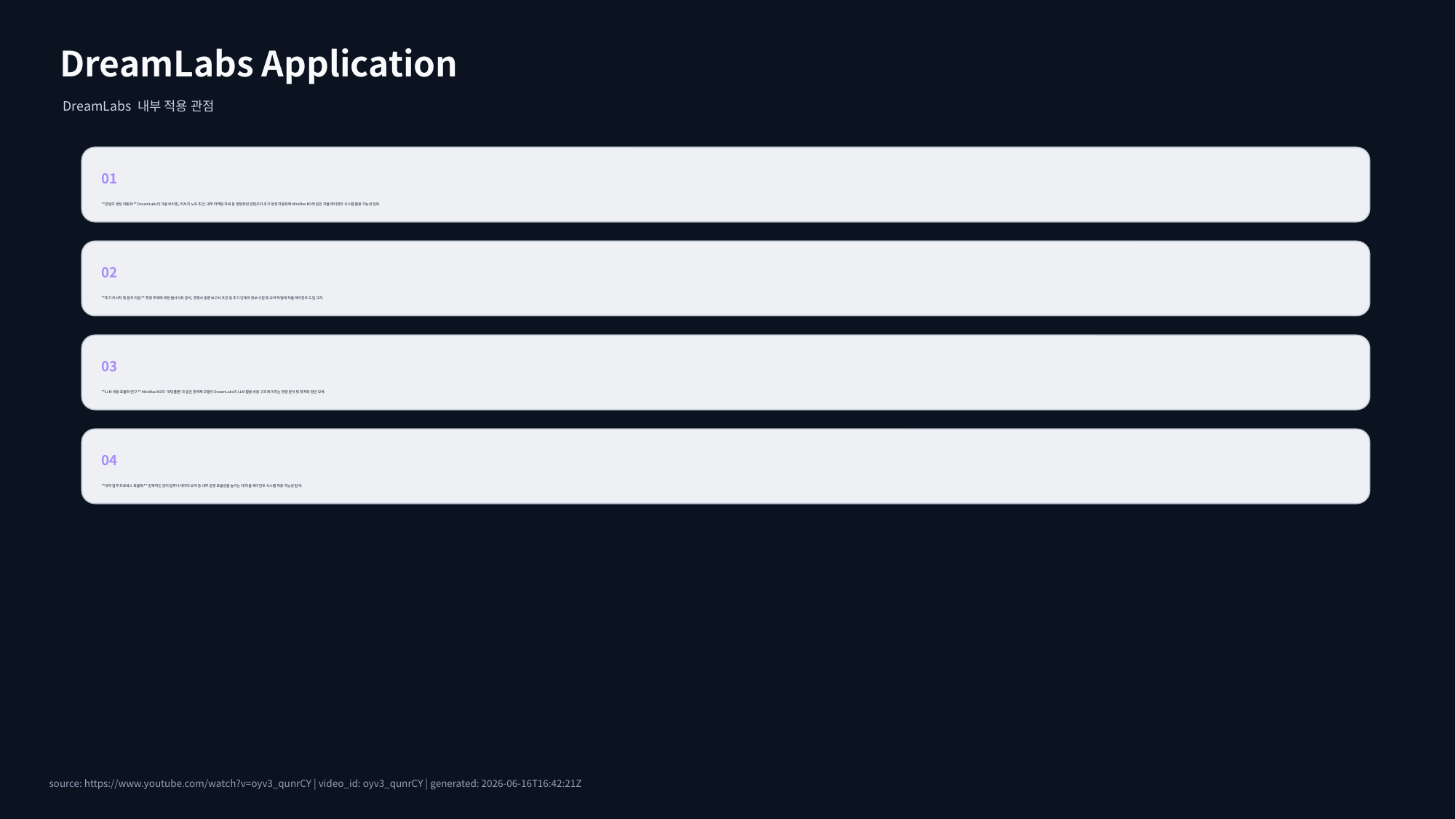

DreamLabs Application
DreamLabs 내부 적용 관점

01
**콘텐츠 생성 자동화:** DreamLabs의 기술 브리핑, 리서치 노트 초안, 내부 마케팅 자료 등 정형화된 콘텐츠의 초기 생성 자동화에 MiniMax M3와 같은 자율 에이전트 시스템 활용 가능성 검토.

02
**초기 리서치 및 분석 지원:** 특정 주제에 대한 웹사이트 분석, 경쟁사 동향 보고서 초안 등 초기 단계의 정보 수집 및 요약 작업에 자율 에이전트 도입 고려.

03
**LLM 비용 효율화 연구:** MiniMax M3의 '코딩플랜'과 같은 정액제 모델이 DreamLabs의 LLM 활용 비용 구조에 미치는 영향 분석 및 최적화 방안 모색.

04
**내부 업무 프로세스 효율화:** 반복적인 관리 업무나 데이터 요약 등 내부 운영 효율성을 높이는 데 자율 에이전트 시스템 적용 가능성 탐색.
source: https://www.youtube.com/watch?v=oyv3_qunrCY | video_id: oyv3_qunrCY | generated: 2026-06-16T16:42:21Z